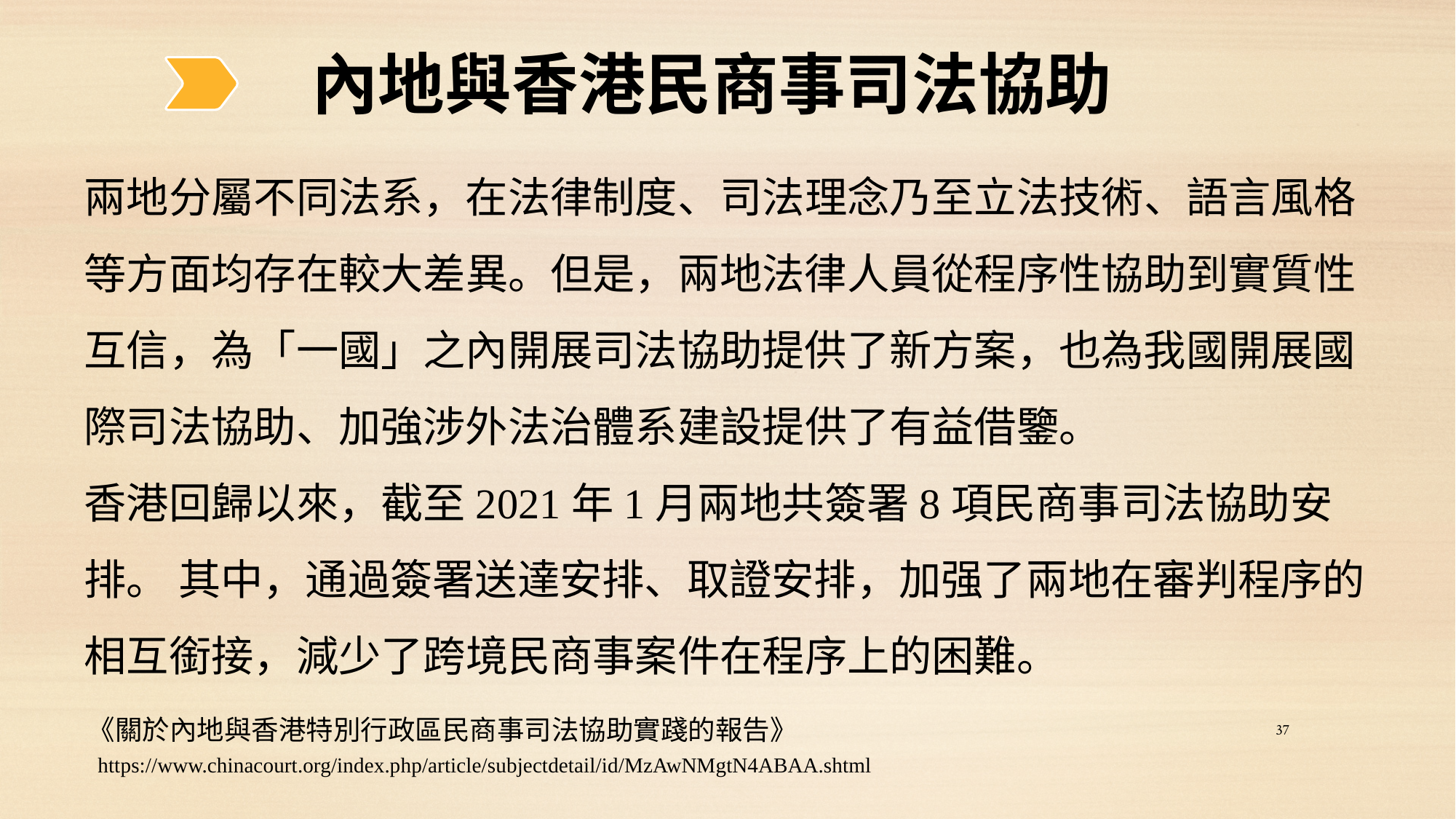

37
內地與香港民商事司法協助

兩地分屬不同法系，在法律制度、司法理念乃至立法技術、語言風格等方面均存在較大差異。但是，兩地法律人員從程序性協助到實質性互信，為「一國」之內開展司法協助提供了新方案，也為我國開展國際司法協助、加強涉外法治體系建設提供了有益借鑒。
香港回歸以來，截至2021年1月兩地共簽署8項民商事司法協助安排。 其中，通過簽署送達安排、取證安排，加强了兩地在審判程序的相互銜接，減少了跨境民商事案件在程序上的困難。

《關於內地與香港特別行政區民商事司法協助實踐的報告》
https://www.chinacourt.org/index.php/article/subjectdetail/id/MzAwNMgtN4ABAA.shtml